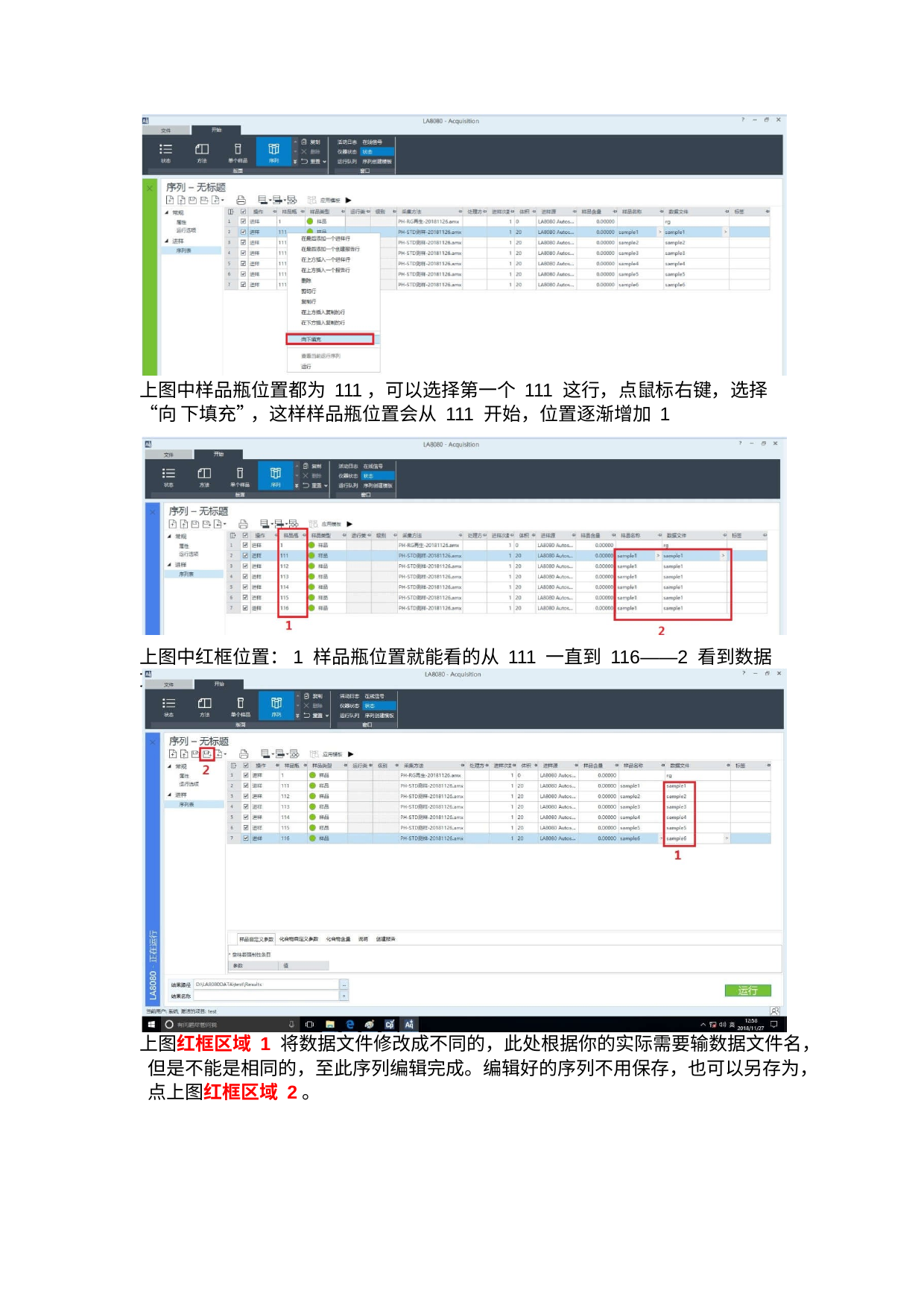

上图中样品瓶位置都为 111，可以选择第一个 111 这行，点鼠标右键，选择“向 下填充”，这样样品瓶位置会从 111 开始，位置逐渐增加 1

上图中红框位置：1 样品瓶位置就能看的从 111 一直到 116——2 看到数据文件

上图红框区域 1 将数据文件修改成不同的，此处根据你的实际需要输数据文件名，  但是不能是相同的，至此序列编辑完成。编辑好的序列不用保存，也可以另存为，  点上图红框区域 2。